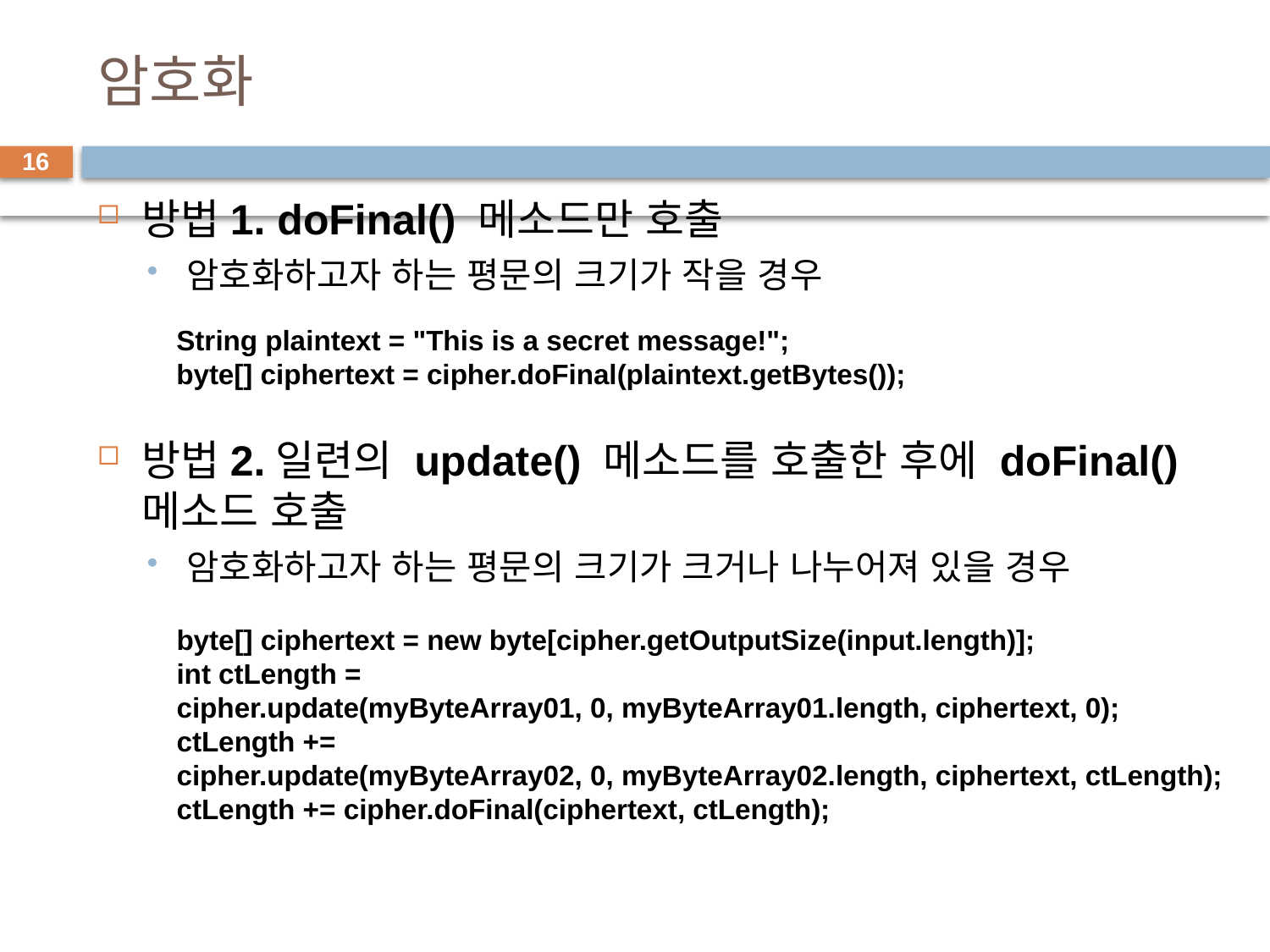

# 암호화
16
방법1. doFinal() 메소드만 호출
암호화하고자 하는 평문의 크기가 작을 경우

방법2.일련의 update() 메소드를 호출한 후에 doFinal() 메소드 호출
암호화하고자 하는 평문의 크기가 크거나 나누어져 있을 경우
String plaintext = "This is a secret message!";
byte[] ciphertext = cipher.doFinal(plaintext.getBytes());
byte[] ciphertext = new byte[cipher.getOutputSize(input.length)];
int ctLength =
cipher.update(myByteArray01, 0, myByteArray01.length, ciphertext, 0);
ctLength +=
cipher.update(myByteArray02, 0, myByteArray02.length, ciphertext, ctLength);
ctLength += cipher.doFinal(ciphertext, ctLength);